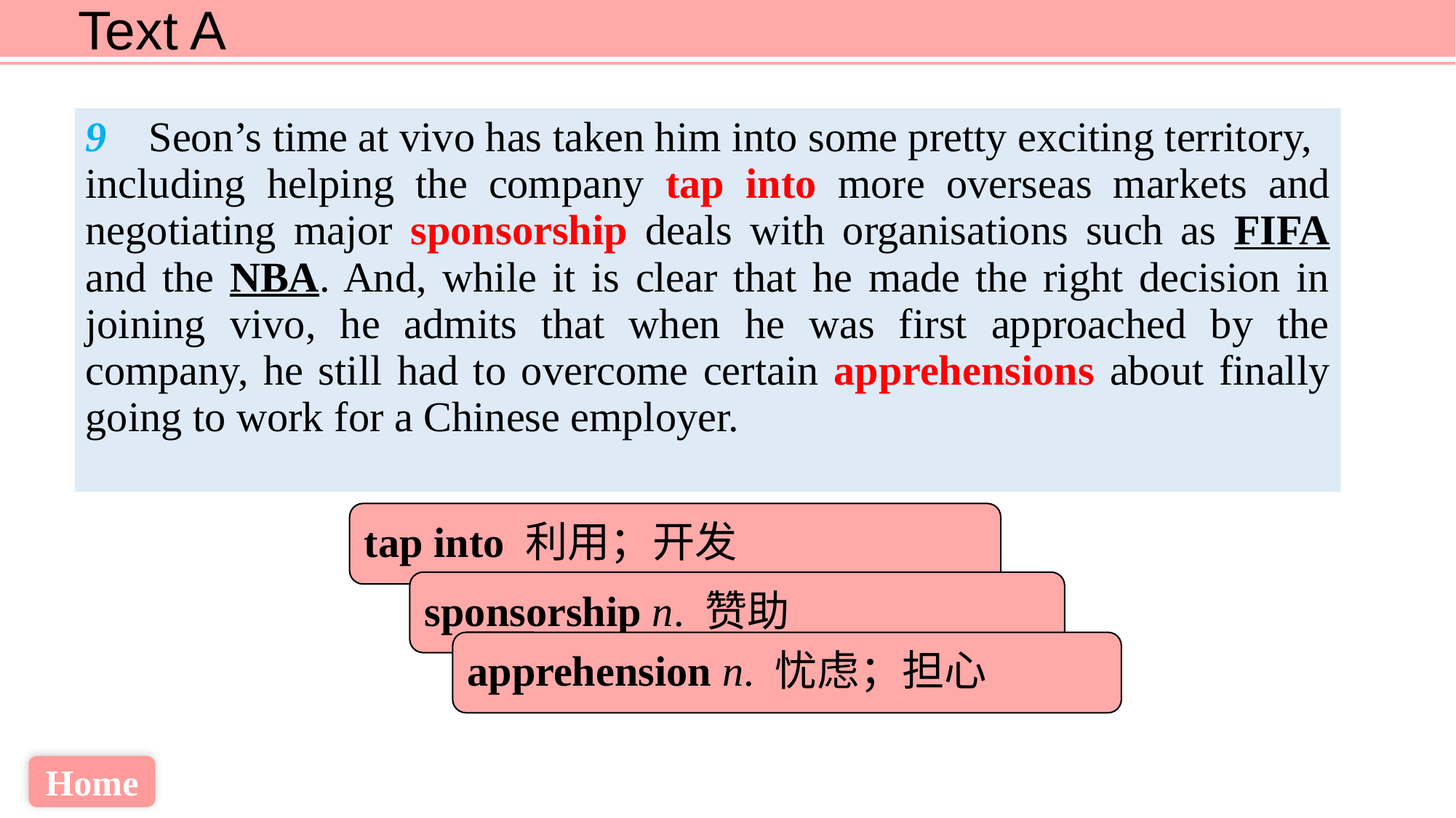

9    Seon’s time at vivo has taken him into some pretty exciting territory,
including helping the company tap into more overseas markets and negotiating major sponsorship deals with organisations such as FIFA and the NBA. And, while it is clear that he made the right decision in joining vivo, he admits that when he was first approached by the company, he still had to overcome certain apprehensions about finally going to work for a Chinese employer.

tap into 利用；开发
sponsorship n. 赞助
apprehension n. 忧虑；担心